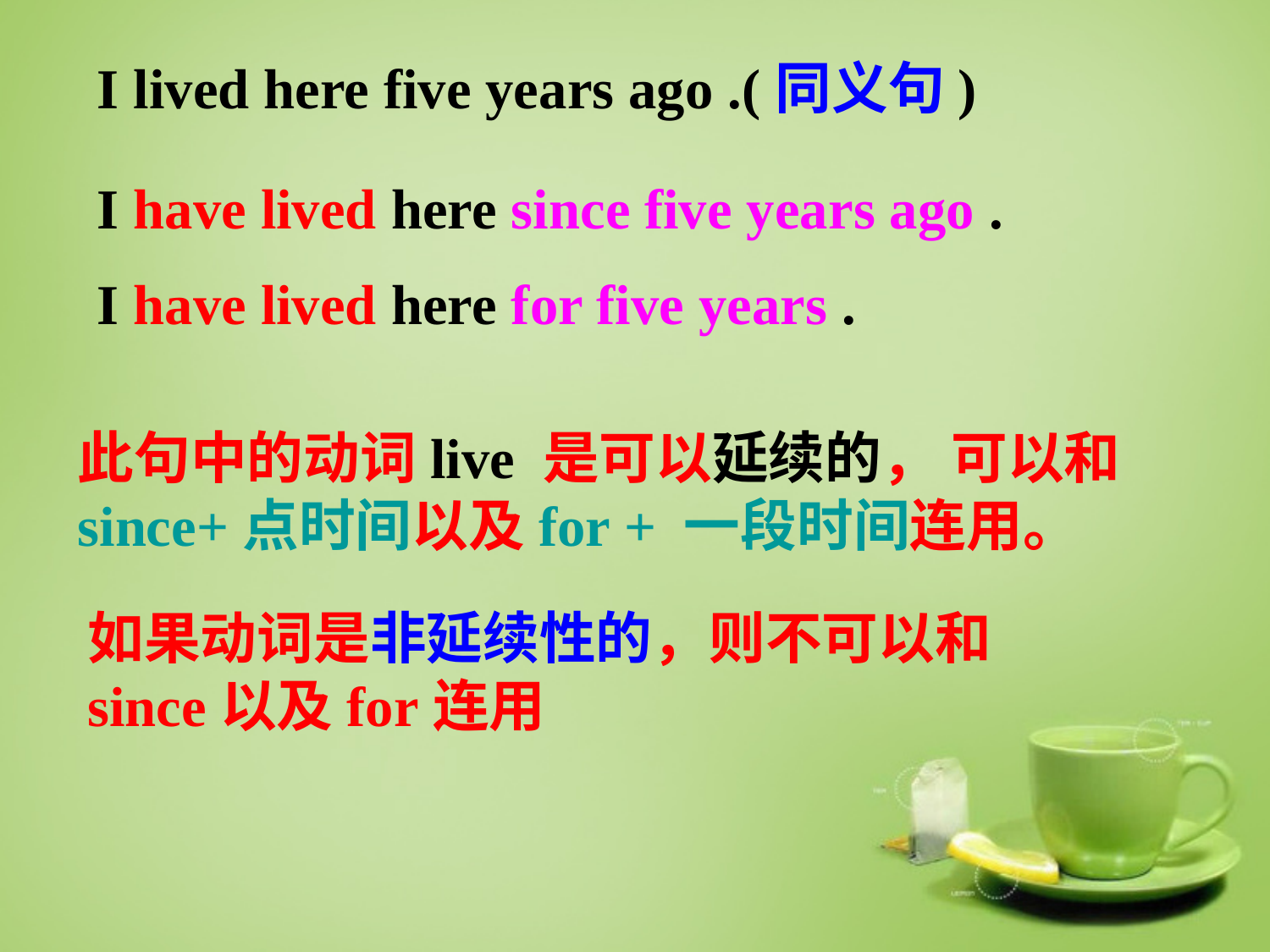

I lived here five years ago .(同义句)
I have lived here since five years ago .
I have lived here for five years .
此句中的动词live 是可以延续的， 可以和since+点时间以及for + 一段时间连用。
如果动词是非延续性的，则不可以和since以及for连用